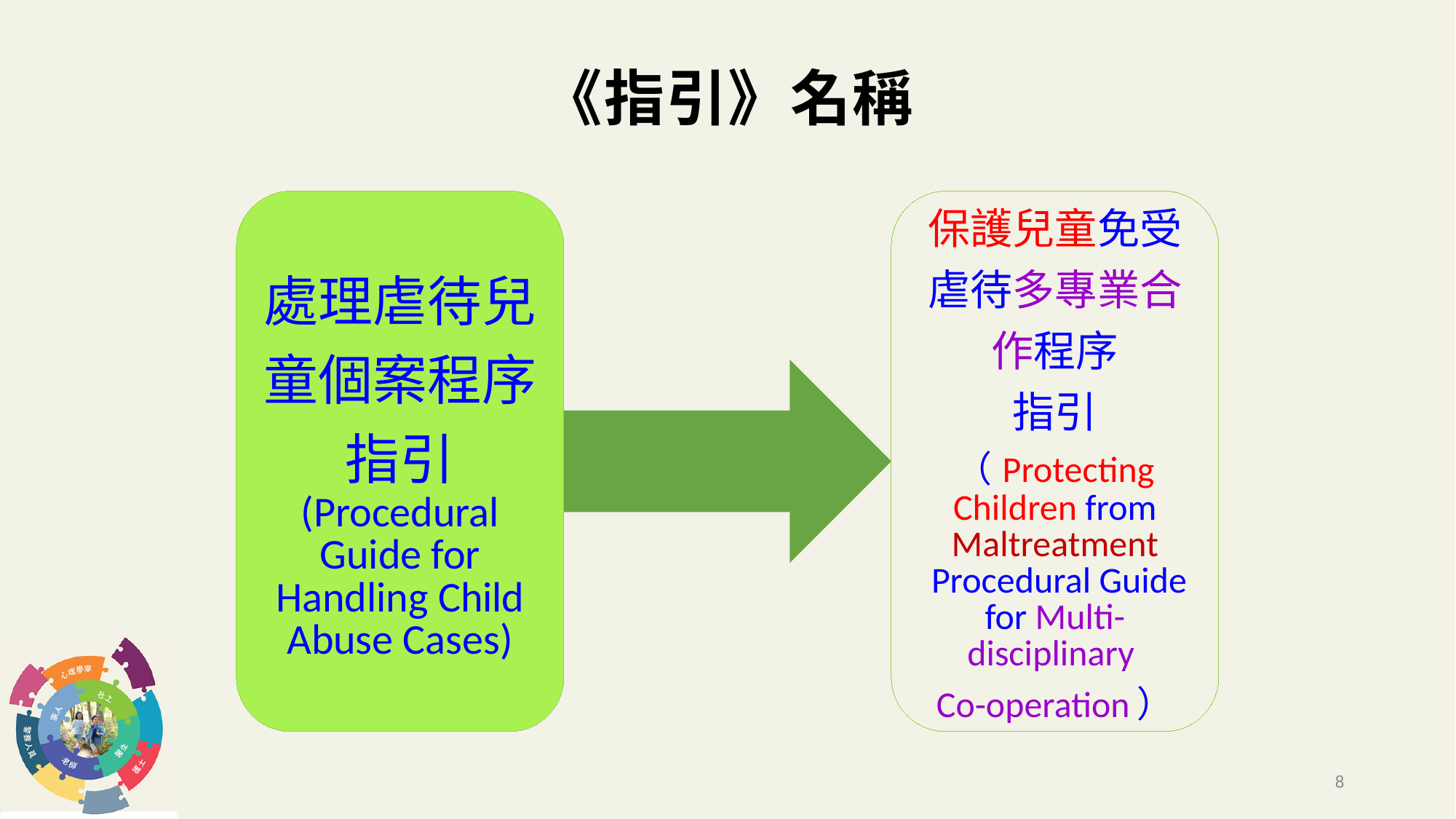

# 《指引》名稱
處理虐待兒童個案程序指引
(Procedural Guide for Handling Child Abuse Cases)
保護兒童免受虐待多專業合作程序
指引
（Protecting Children from Maltreatment
 Procedural Guide for Multi-disciplinary
Co-operation）

8